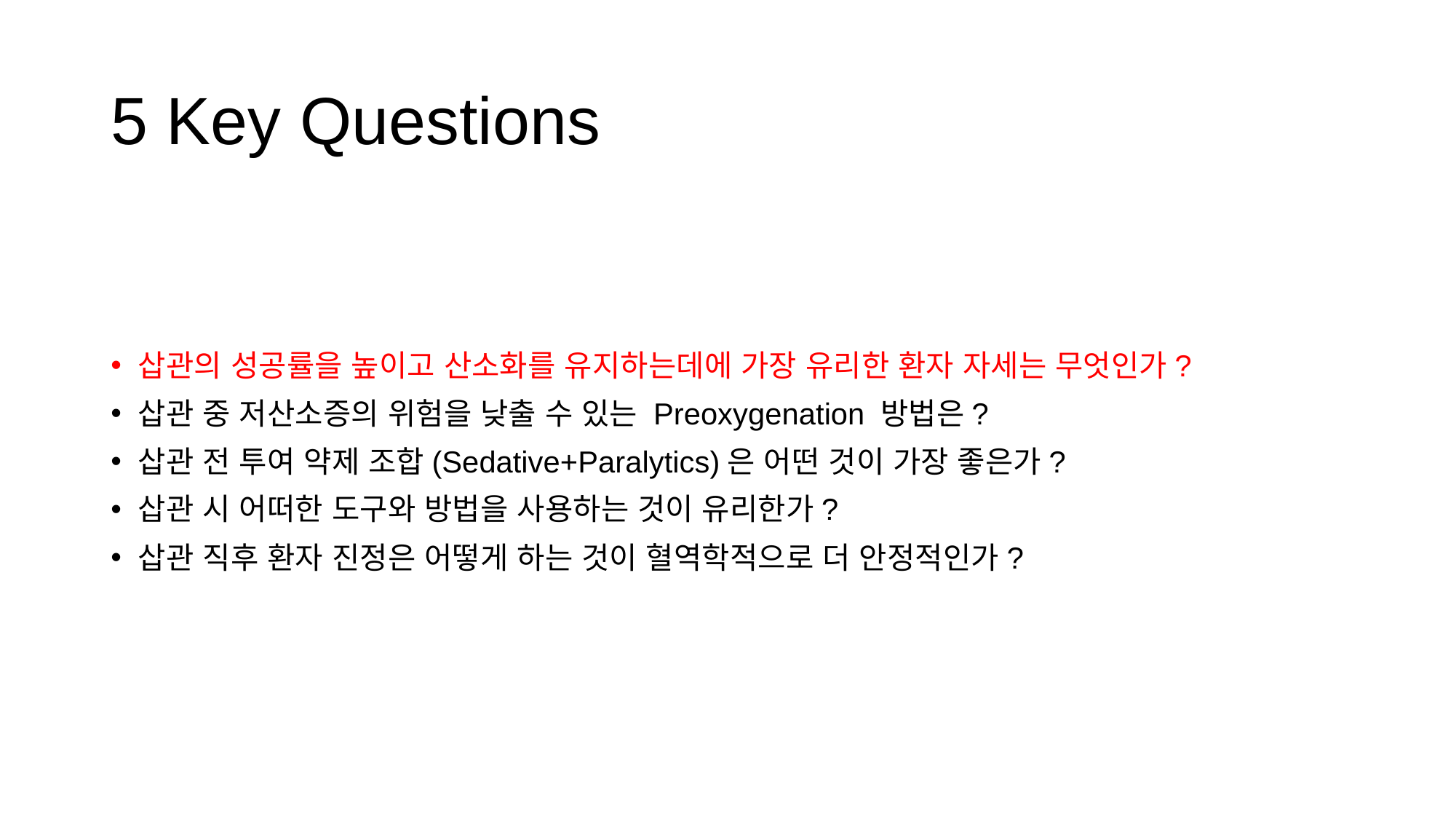

# 5 Key Questions

삽관의 성공률을 높이고 산소화를 유지하는데에 가장 유리한 환자 자세는 무엇인가?
삽관 중 저산소증의 위험을 낮출 수 있는 Preoxygenation 방법은?
삽관 전 투여 약제 조합(Sedative+Paralytics)은 어떤 것이 가장 좋은가?
삽관 시 어떠한 도구와 방법을 사용하는 것이 유리한가?
삽관 직후 환자 진정은 어떻게 하는 것이 혈역학적으로 더 안정적인가?